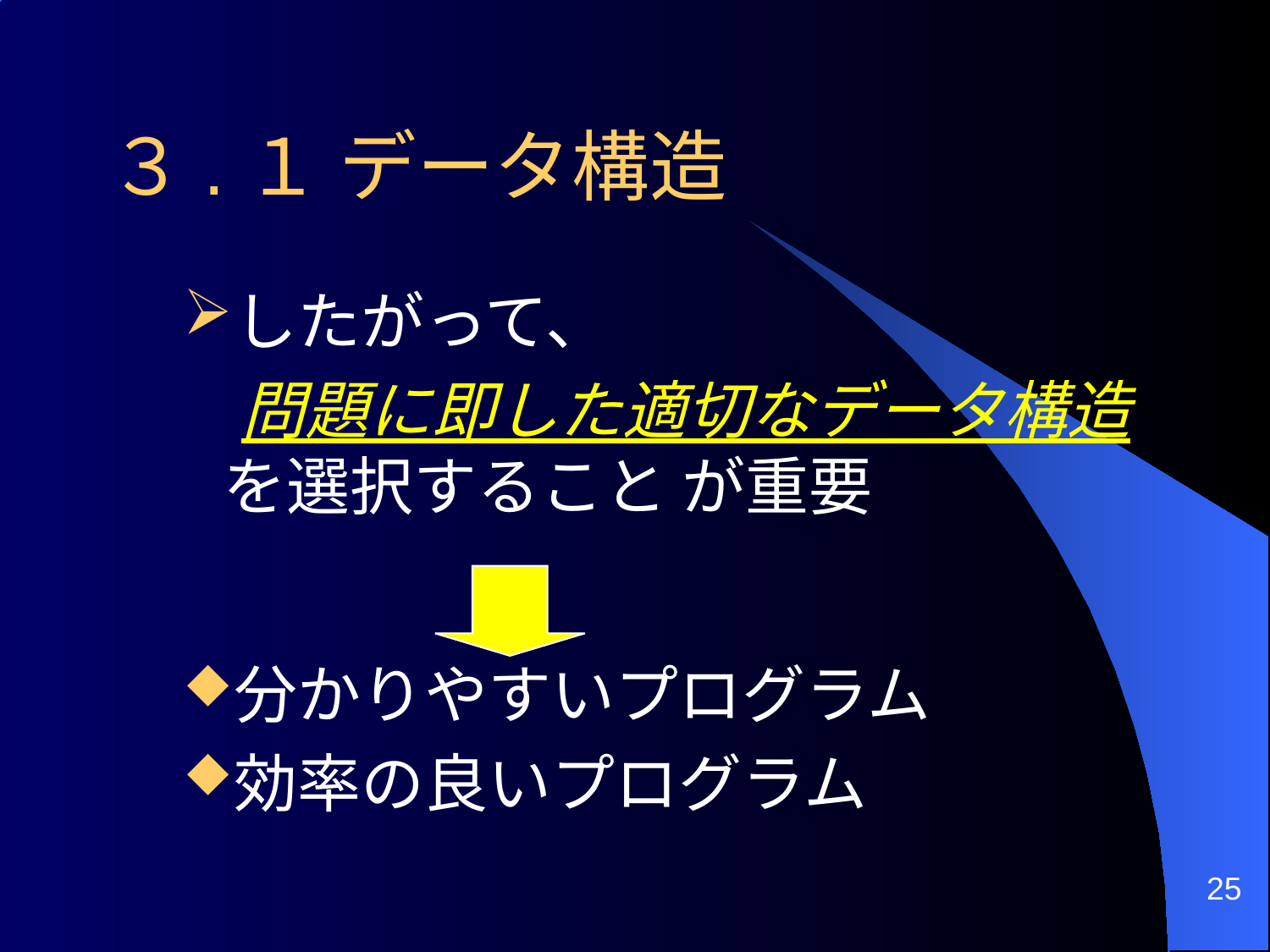

# ３.１ データ構造
したがって、
   問題に即した適切なデータ構造 を選択すること が重要

分かりやすいプログラム
効率の良いプログラム

25